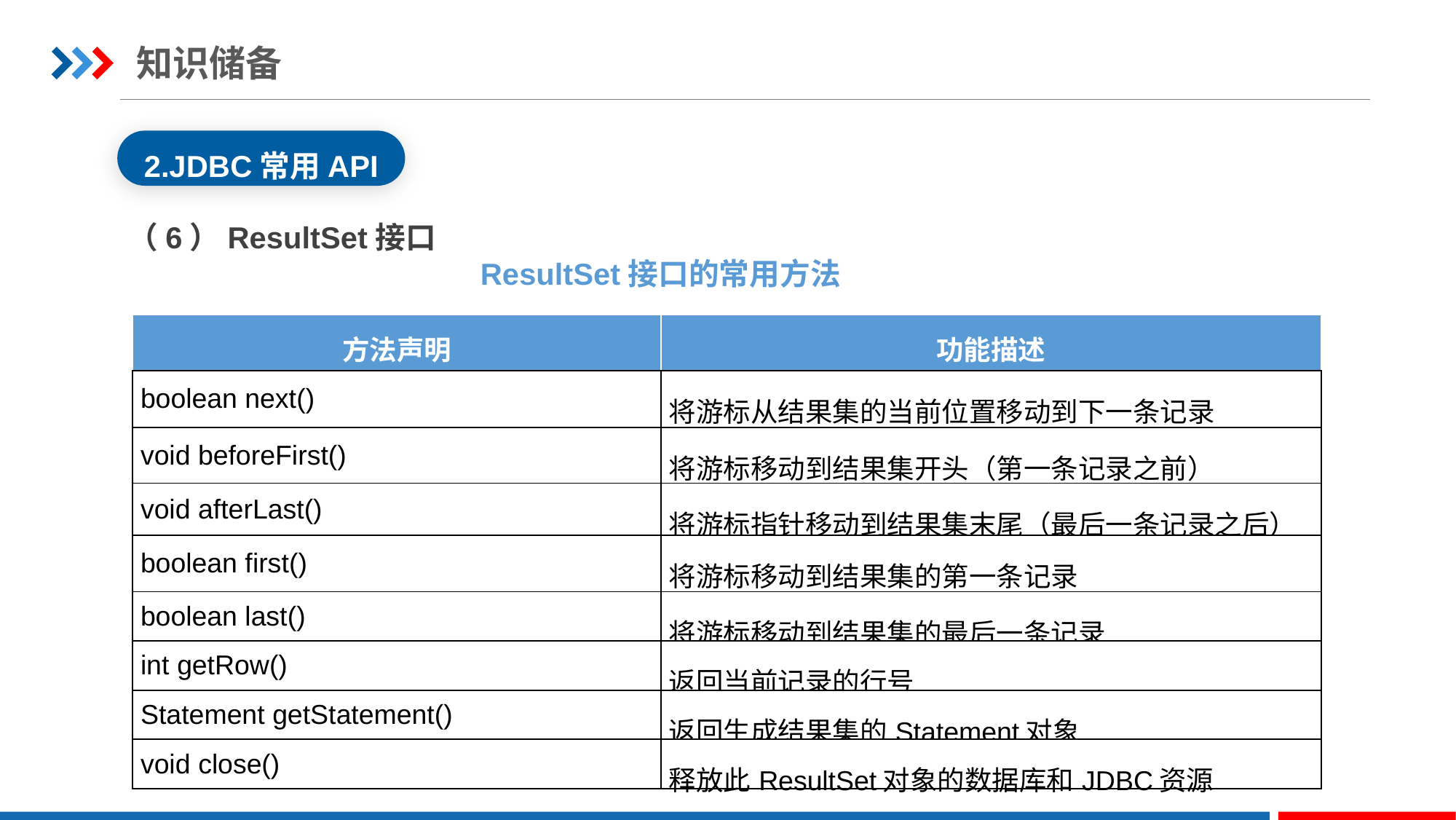

知识储备
2.JDBC常用API

（6）ResultSet接口
ResultSet接口的常用方法
| 方法声明 | 功能描述 |
| --- | --- |
| boolean next() | 将游标从结果集的当前位置移动到下一条记录 |
| void beforeFirst() | 将游标移动到结果集开头（第一条记录之前） |
| void afterLast() | 将游标指针移动到结果集末尾（最后一条记录之后） |
| boolean first() | 将游标移动到结果集的第一条记录 |
| boolean last() | 将游标移动到结果集的最后一条记录 |
| int getRow() | 返回当前记录的行号 |
| Statement getStatement() | 返回生成结果集的Statement对象 |
| void close() | 释放此ResultSet对象的数据库和JDBC资源 |